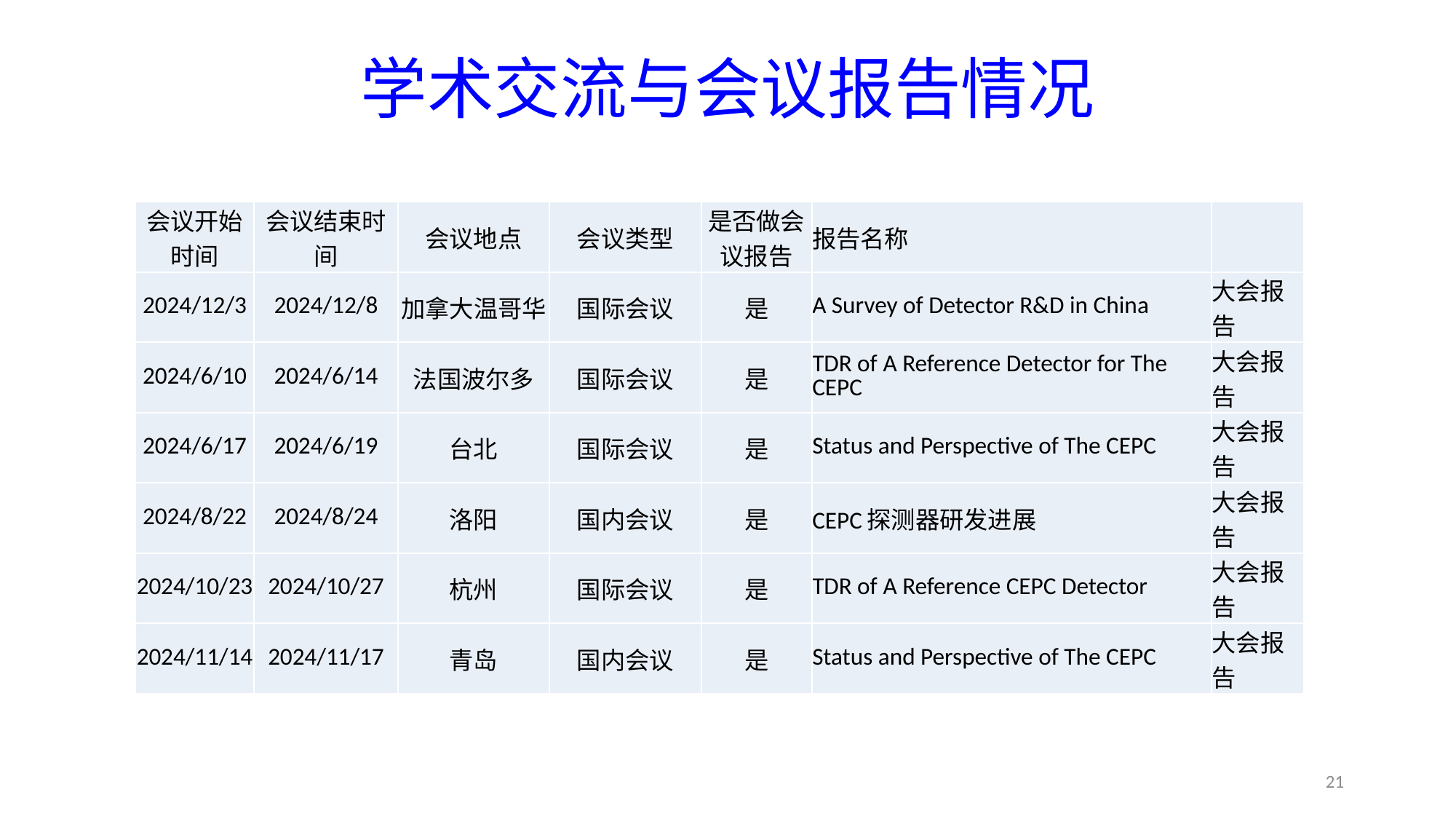

# 学术交流与会议报告情况
| 会议开始时间 | 会议结束时间 | 会议地点 | 会议类型 | 是否做会议报告 | 报告名称 |  |
| --- | --- | --- | --- | --- | --- | --- |
| 2024/12/3 | 2024/12/8 | 加拿大温哥华 | 国际会议 | 是 | A Survey of Detector R&D in China | 大会报告 |
| 2024/6/10 | 2024/6/14 | 法国波尔多 | 国际会议 | 是 | TDR of A Reference Detector for The CEPC | 大会报告 |
| 2024/6/17 | 2024/6/19 | 台北 | 国际会议 | 是 | Status and Perspective of The CEPC | 大会报告 |
| 2024/8/22 | 2024/8/24 | 洛阳 | 国内会议 | 是 | CEPC探测器研发进展 | 大会报告 |
| 2024/10/23 | 2024/10/27 | 杭州 | 国际会议 | 是 | TDR of A Reference CEPC Detector | 大会报告 |
| 2024/11/14 | 2024/11/17 | 青岛 | 国内会议 | 是 | Status and Perspective of The CEPC | 大会报告 |
21